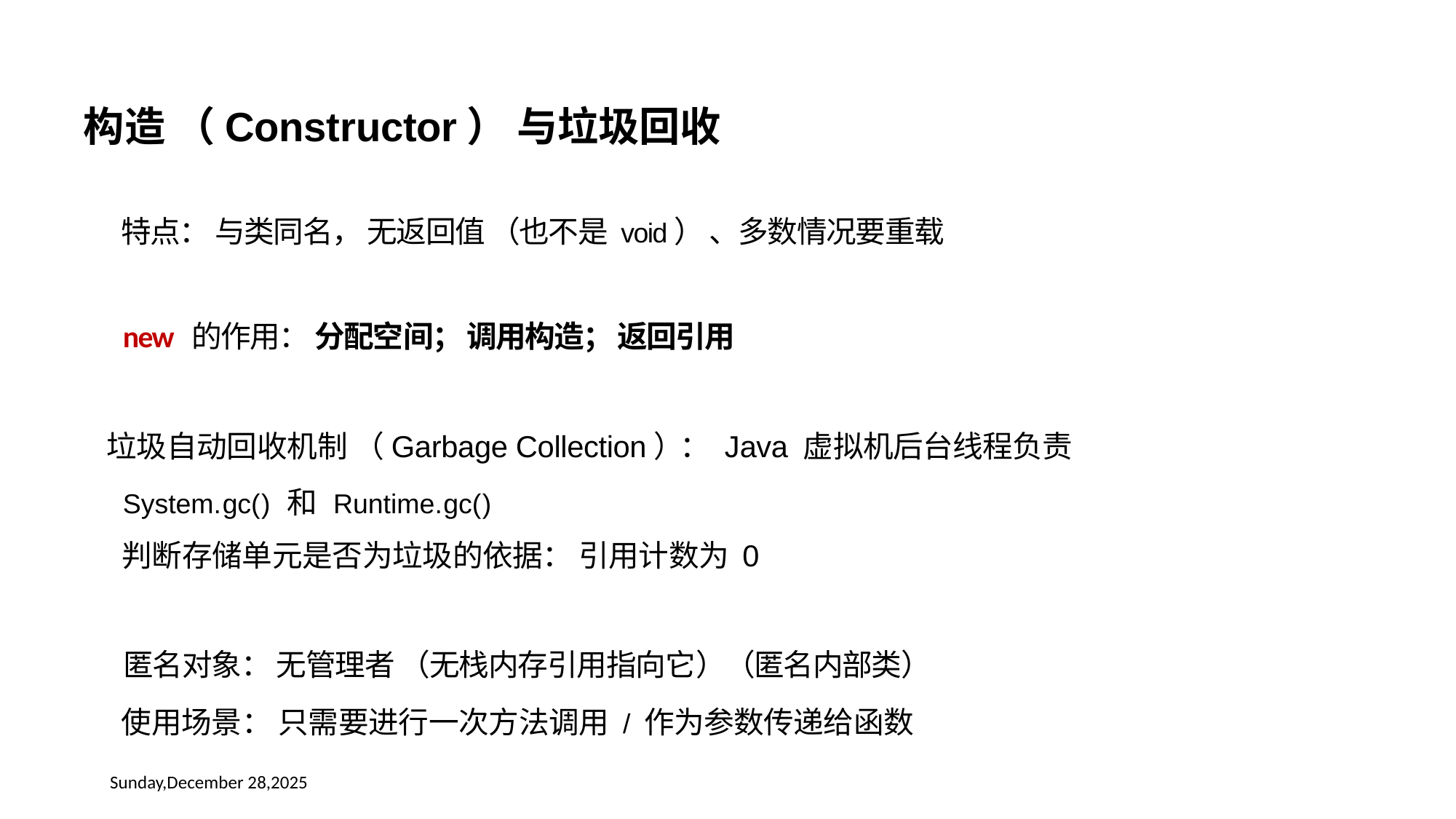

构造 （Constructor） 与垃圾回收

特点： 与类同名， 无返回值 （也不是 void） 、多数情况要重载

new 的作用： 分配空间； 调用构造； 返回引用

垃圾自动回收机制 （Garbage Collection）： Java 虚拟机后台线程负责
System.gc() 和 Runtime.gc()
判断存储单元是否为垃圾的依据： 引用计数为 0

匿名对象： 无管理者 （无栈内存引用指向它）（匿名内部类）

使用场景： 只需要进行一次方法调用 / 作为参数传递给函数
Sunday,December 28,2025